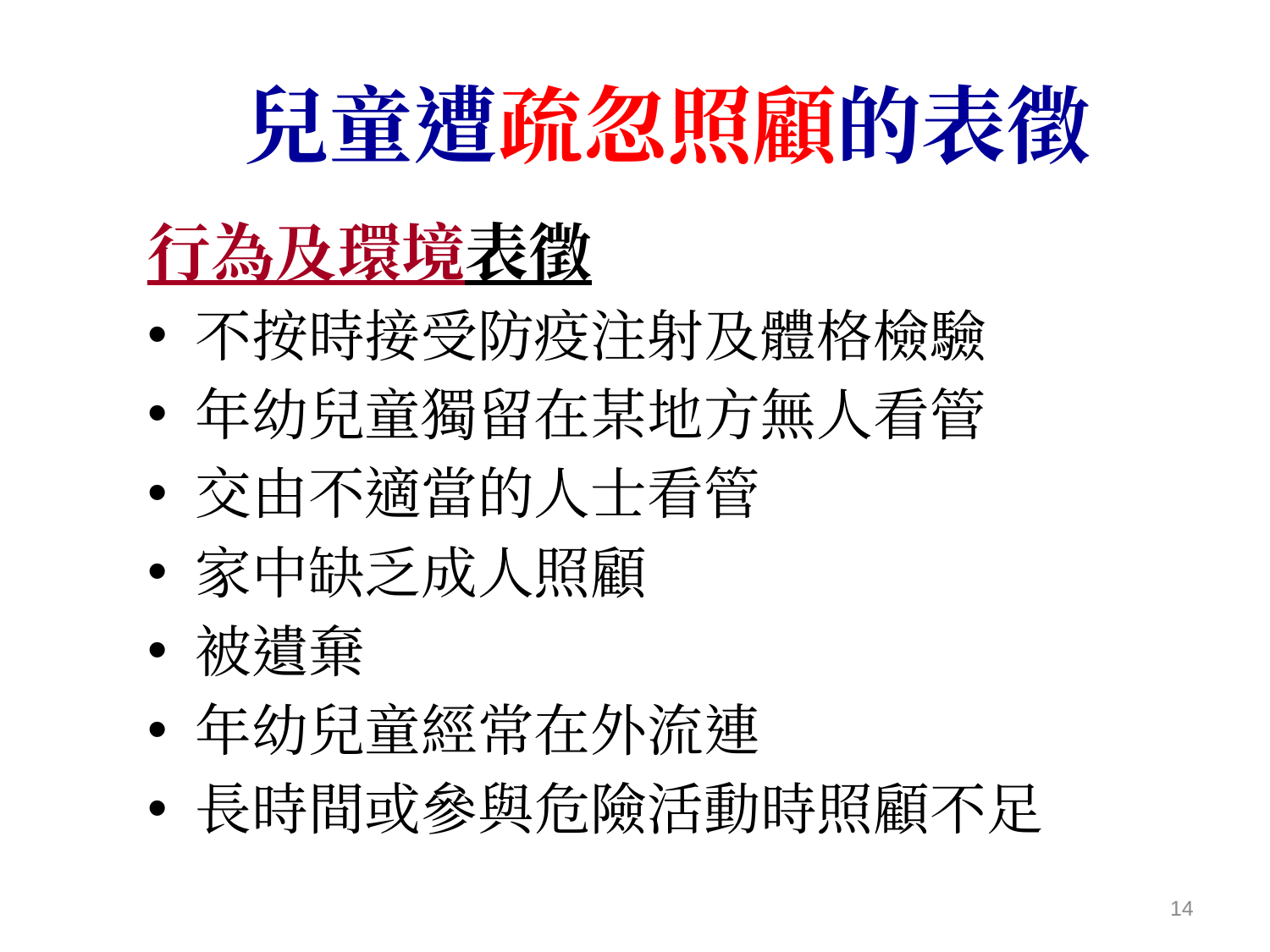

# 兒童遭疏忽照顧的表徵
行為及環境表徵
不按時接受防疫注射及體格檢驗
年幼兒童獨留在某地方無人看管
交由不適當的人士看管
家中缺乏成人照顧
被遺棄
年幼兒童經常在外流連
長時間或參與危險活動時照顧不足

14